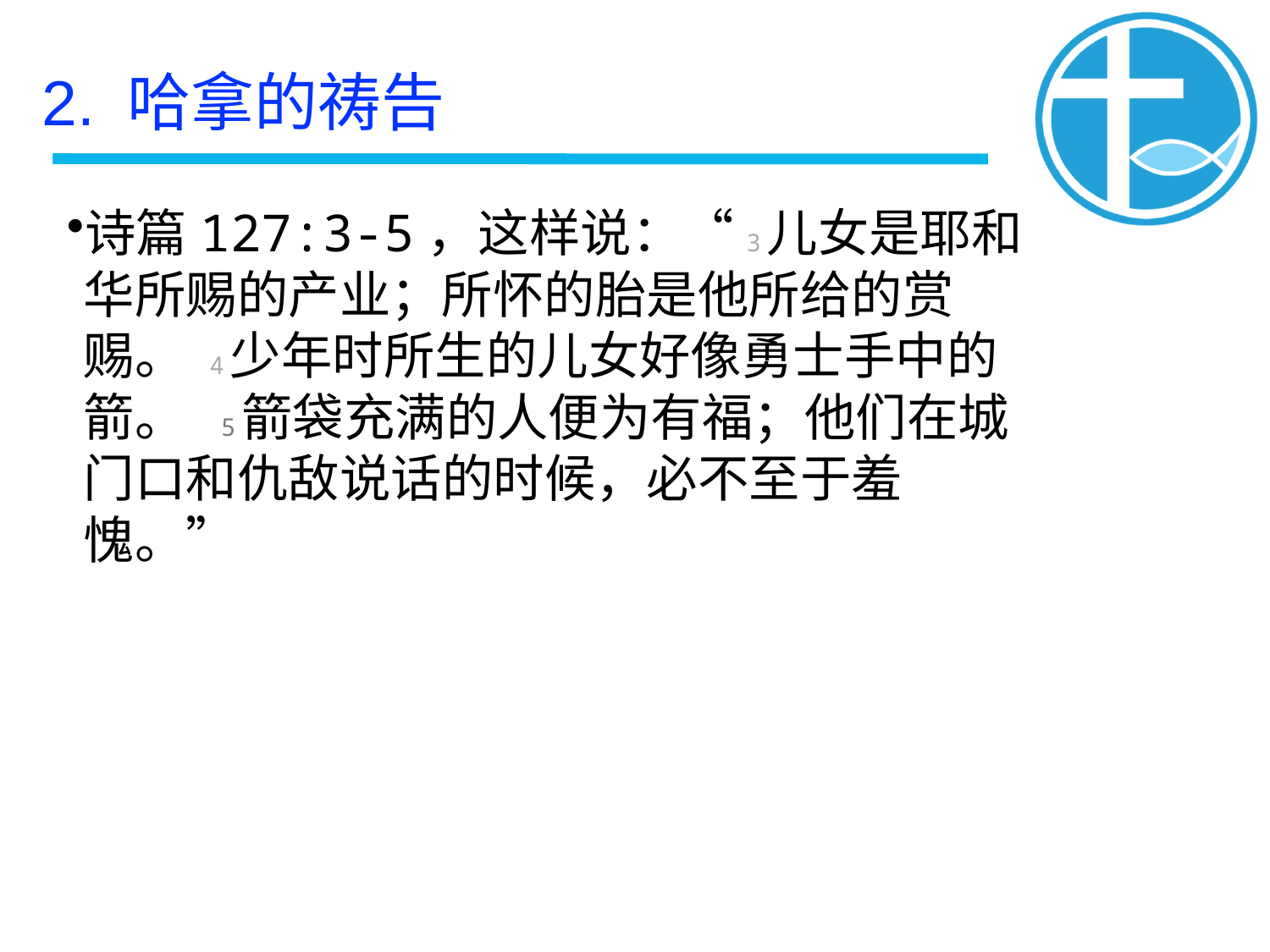

2. 哈拿的祷告
诗篇127:3-5，这样说：“3儿女是耶和华所赐的产业；所怀的胎是他所给的赏赐。 4少年时所生的儿女好像勇士手中的箭。  5箭袋充满的人便为有福；他们在城门口和仇敌说话的时候，必不至于羞愧。”